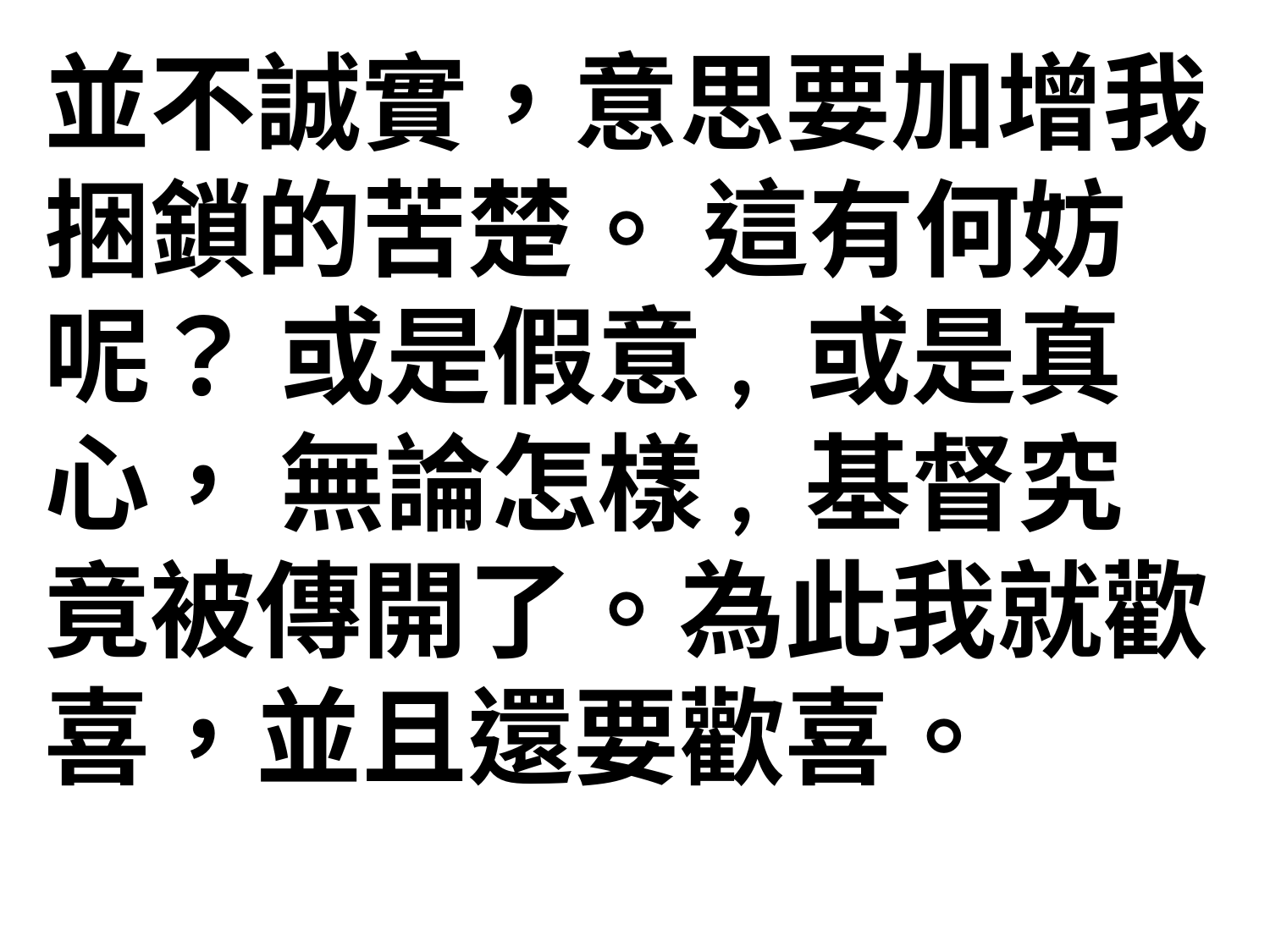

並不誠實，意思要加增我捆鎖的苦楚。 這有何妨呢？ 或是假意, 或是真心， 無論怎樣, 基督究竟被傳開了。為此我就歡喜，並且還要歡喜。